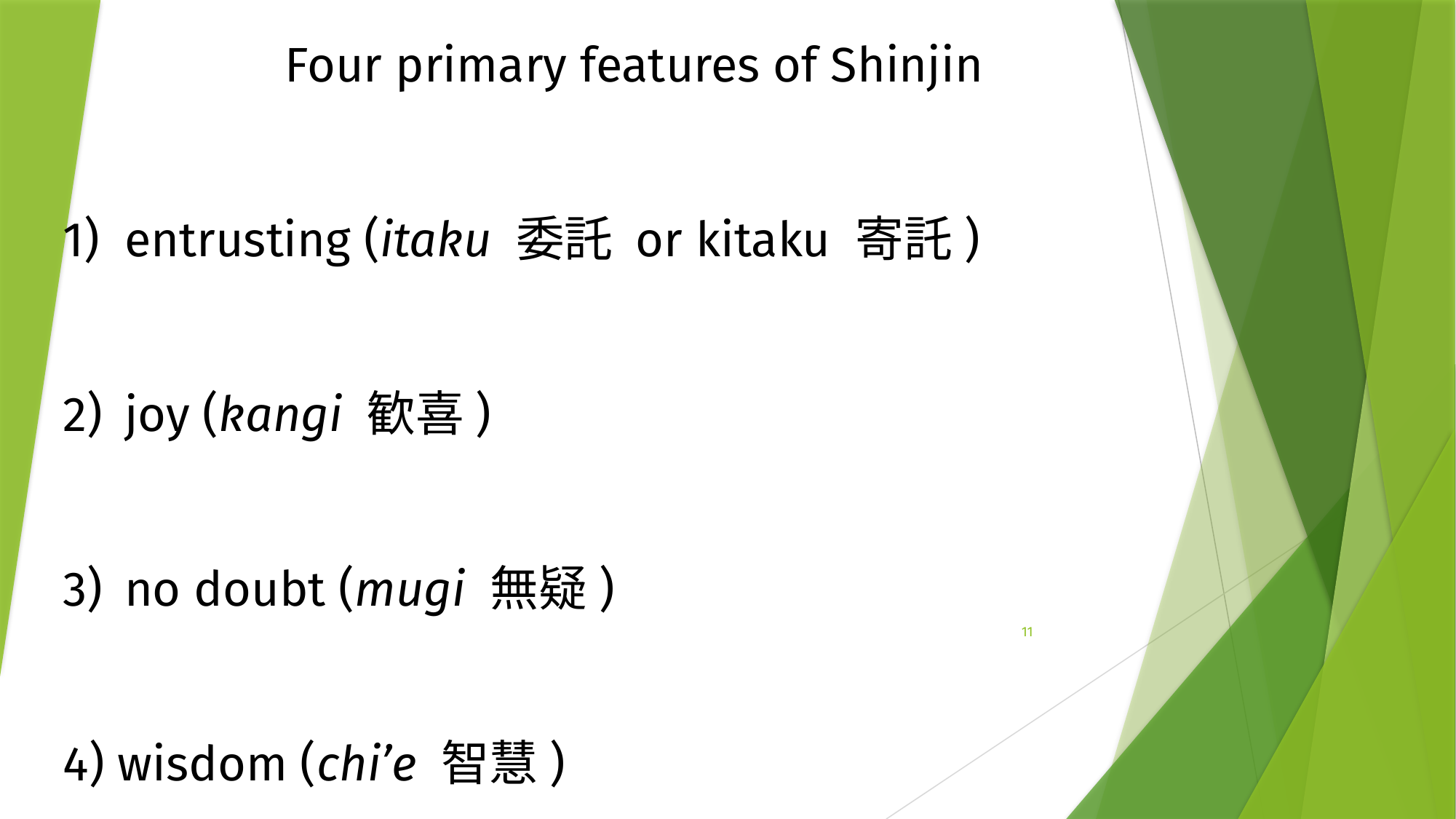

Four primary features of Shinjin

entrusting (itaku 委託 or kitaku 寄託)

joy (kangi 歓喜)

no doubt (mugi 無疑)

4) wisdom (chi’e 智慧)

11